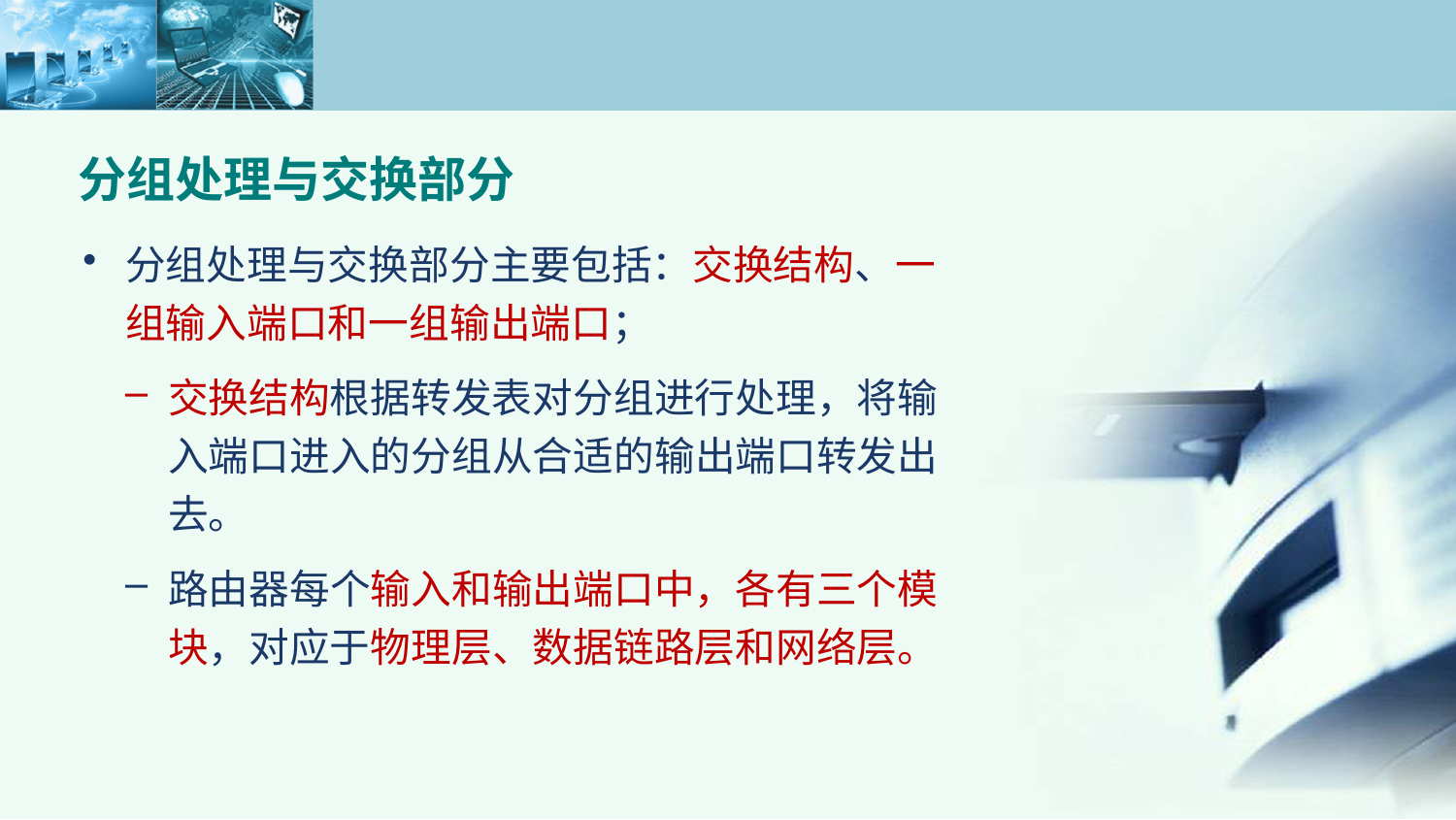

分组处理与交换部分
分组处理与交换部分主要包括：交换结构、一组输入端口和一组输出端口；
交换结构根据转发表对分组进行处理，将输入端口进入的分组从合适的输出端口转发出去。
路由器每个输入和输出端口中，各有三个模块，对应于物理层、数据链路层和网络层。